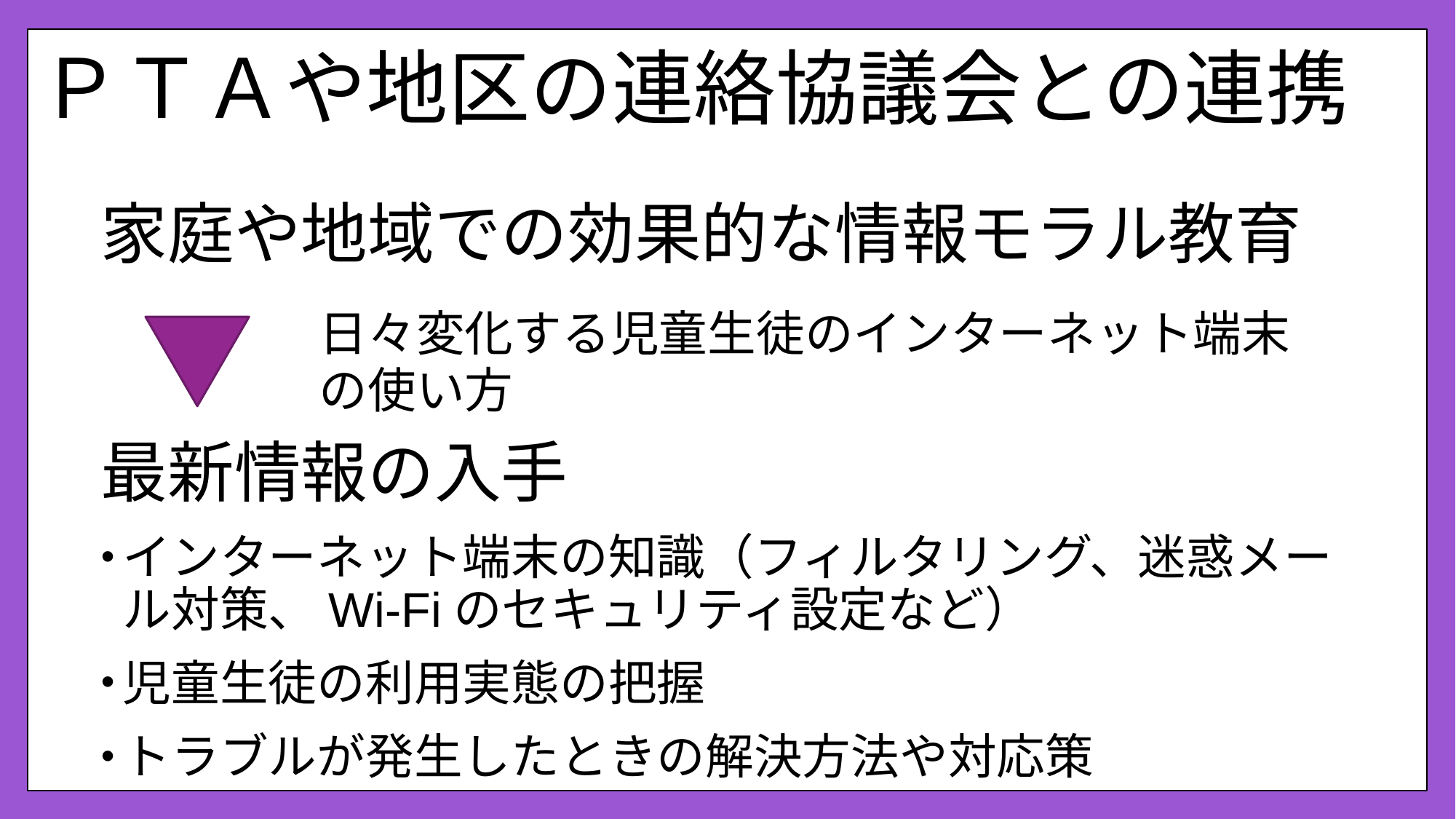

# ＰＴＡや地区の連絡協議会との連携
家庭や地域での効果的な情報モラル教育
		日々変化する児童生徒のインターネット端末			の使い方
最新情報の入手
インターネット端末の知識（フィルタリング、迷惑メール対策、Wi-Fiのセキュリティ設定など）
児童生徒の利用実態の把握
トラブルが発生したときの解決方法や対応策